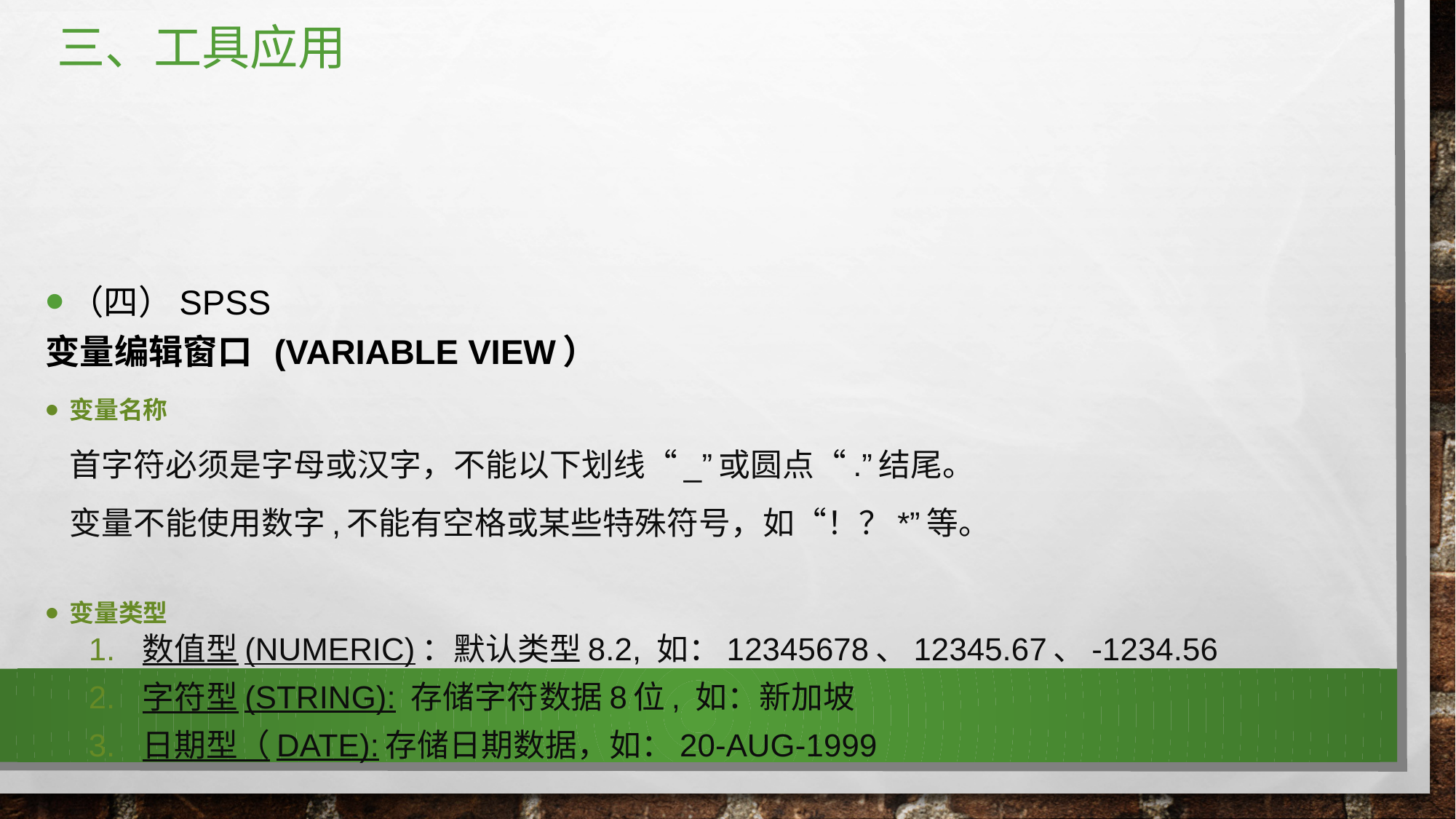

# 三、工具应用
（四）SPSS
变量编辑窗口  (variable view）
变量名称
首字符必须是字母或汉字，不能以下划线“_”或圆点“.”结尾。
变量不能使用数字,不能有空格或某些特殊符号，如“！？*”等。

变量类型
数值型(Numeric)：默认类型8.2, 如：12345678、12345.67、-1234.56
字符型(String): 存储字符数据8位, 如：新加坡
日期型（Date):存储日期数据，如：20-AUG-1999